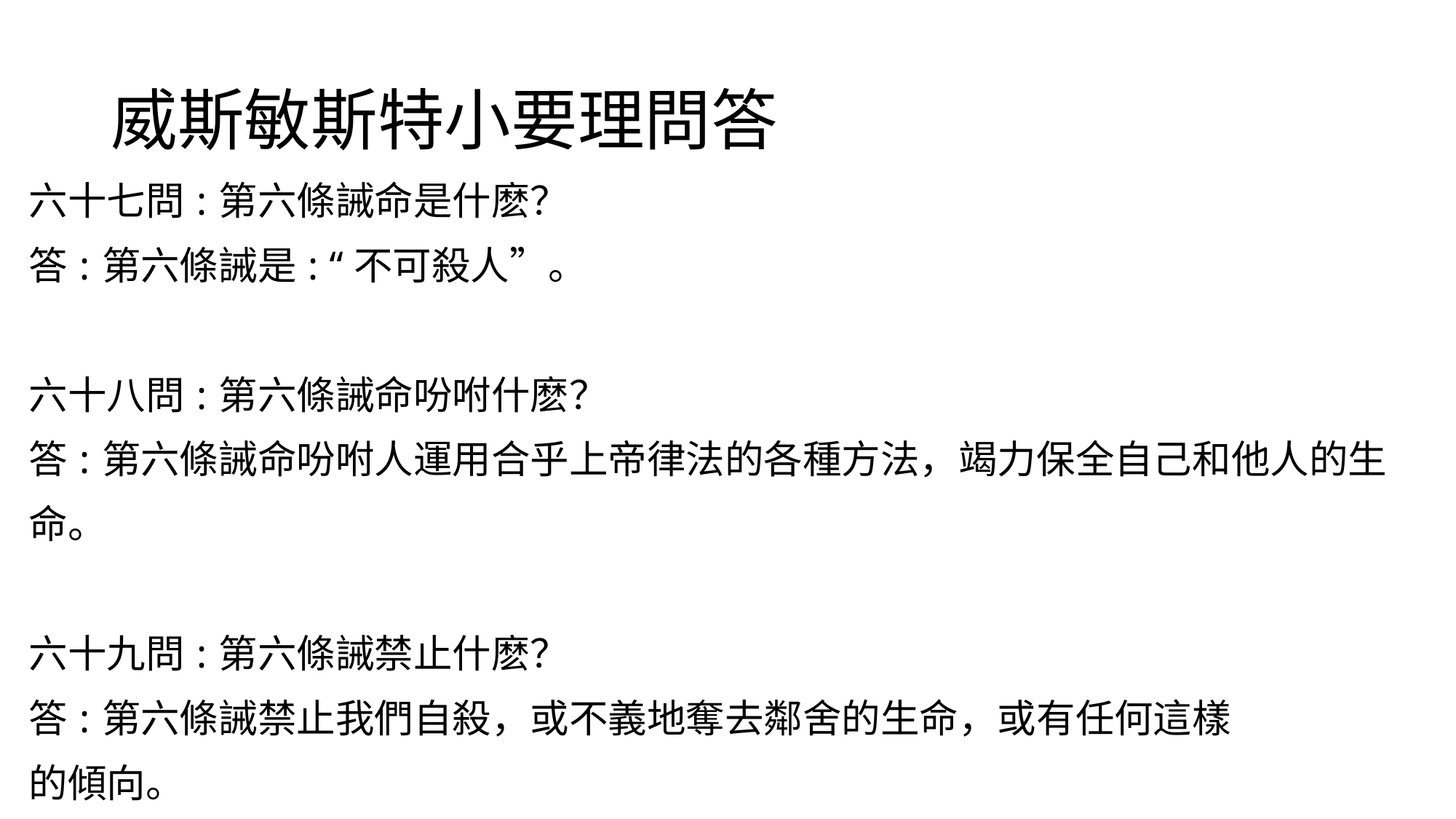

# 威斯敏斯特小要理問答
六十七問:第六條誡命是什麽？
答:第六條誡是:“不可殺人”。

六十八問:第六條誡命吩咐什麽？
答:第六條誡命吩咐人運用合乎上帝律法的各種方法，竭力保全自己和他人的生
命。

六十九問:第六條誡禁止什麽？
答:第六條誡禁止我們自殺，或不義地奪去鄰舍的生命，或有任何這樣
的傾向。